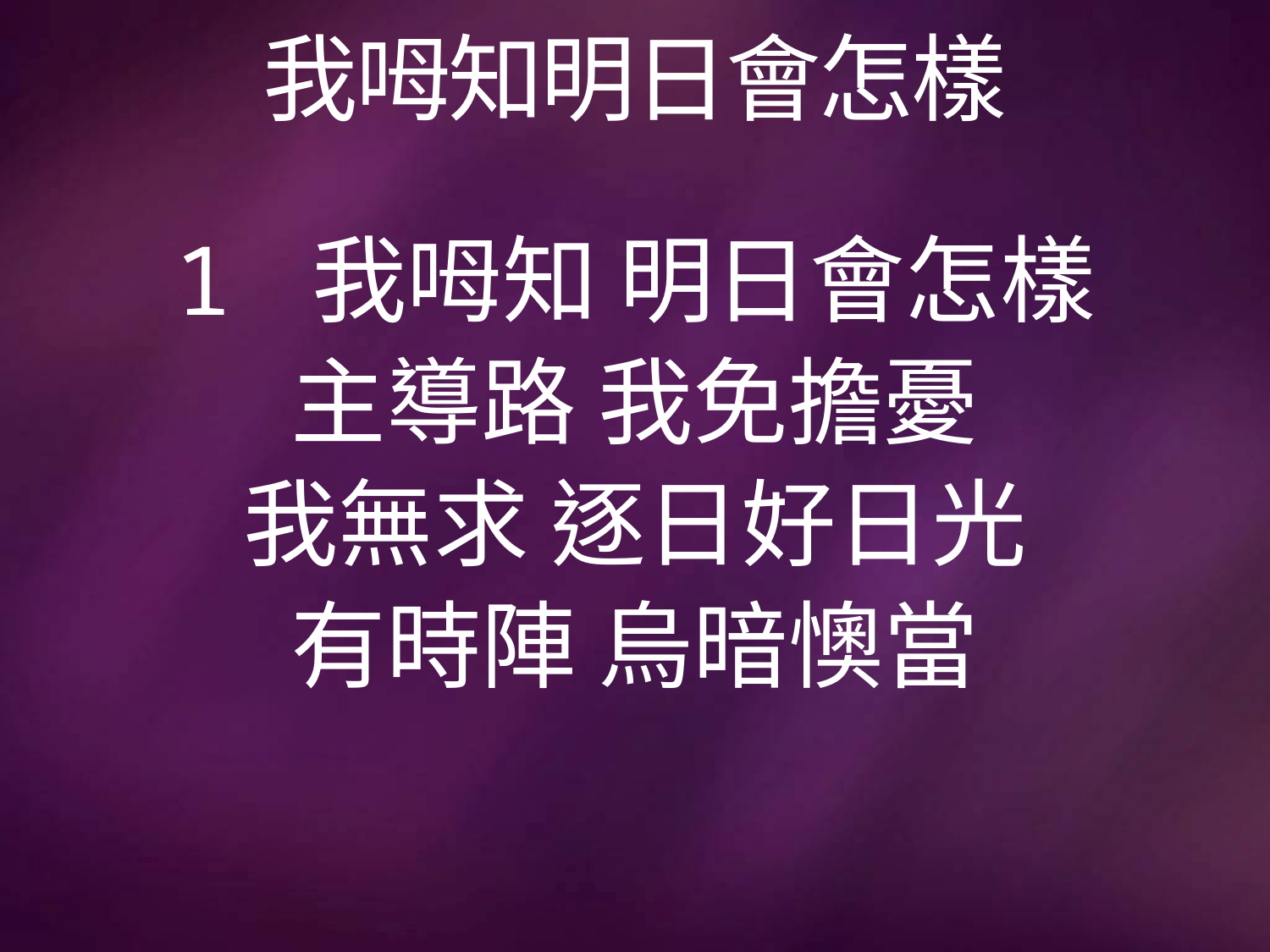

# 我呣知明日會怎樣
1 我呣知 明日會怎樣
主導路 我免擔憂
我無求 逐日好日光
有時陣 烏暗懊當